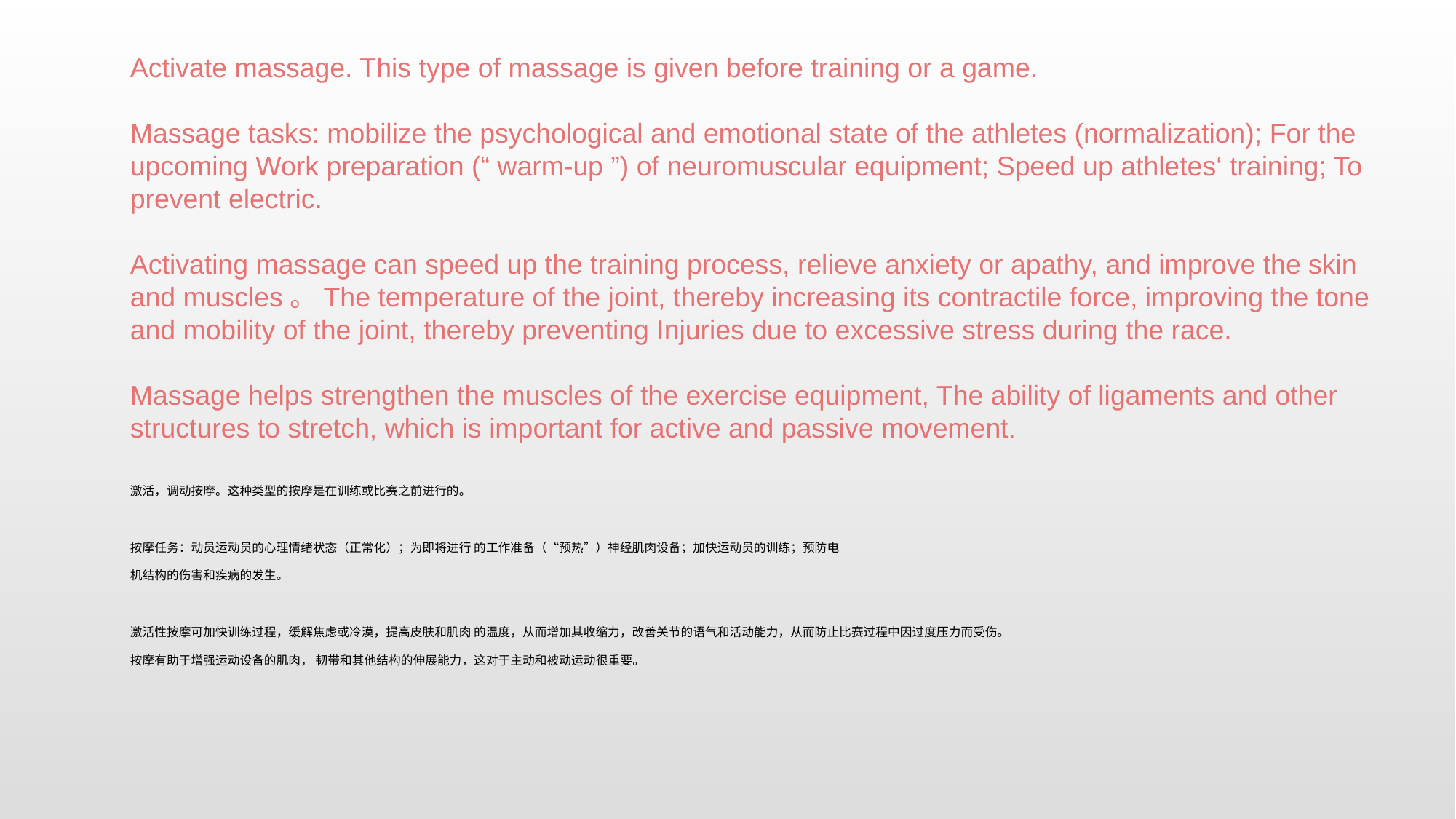

Activate massage. This type of massage is given before training or a game.

Massage tasks: mobilize the psychological and emotional state of the athletes (normalization); For the upcoming Work preparation (“ warm-up ”) of neuromuscular equipment; Speed up athletes‘ training; To prevent electric.

Activating massage can speed up the training process, relieve anxiety or apathy, and improve the skin and muscles。The temperature of the joint, thereby increasing its contractile force, improving the tone and mobility of the joint, thereby preventing Injuries due to excessive stress during the race.

Massage helps strengthen the muscles of the exercise equipment, The ability of ligaments and other structures to stretch, which is important for active and passive movement.

激活，调动按摩。这种类型的按摩是在训练或比赛之前进行的。

按摩任务：动员运动员的心理情绪状态（正常化）；为即将进行 的工作准备（“预热”）神经肌肉设备；加快运动员的训练；预防电
机结构的伤害和疾病的发生。

激活性按摩可加快训练过程，缓解焦虑或冷漠，提高皮肤和肌肉 的温度，从而增加其收缩力，改善关节的语气和活动能力，从而防止比赛过程中因过度压力而受伤。
按摩有助于增强运动设备的肌肉， 韧带和其他结构的伸展能力，这对于主动和被动运动很重要。